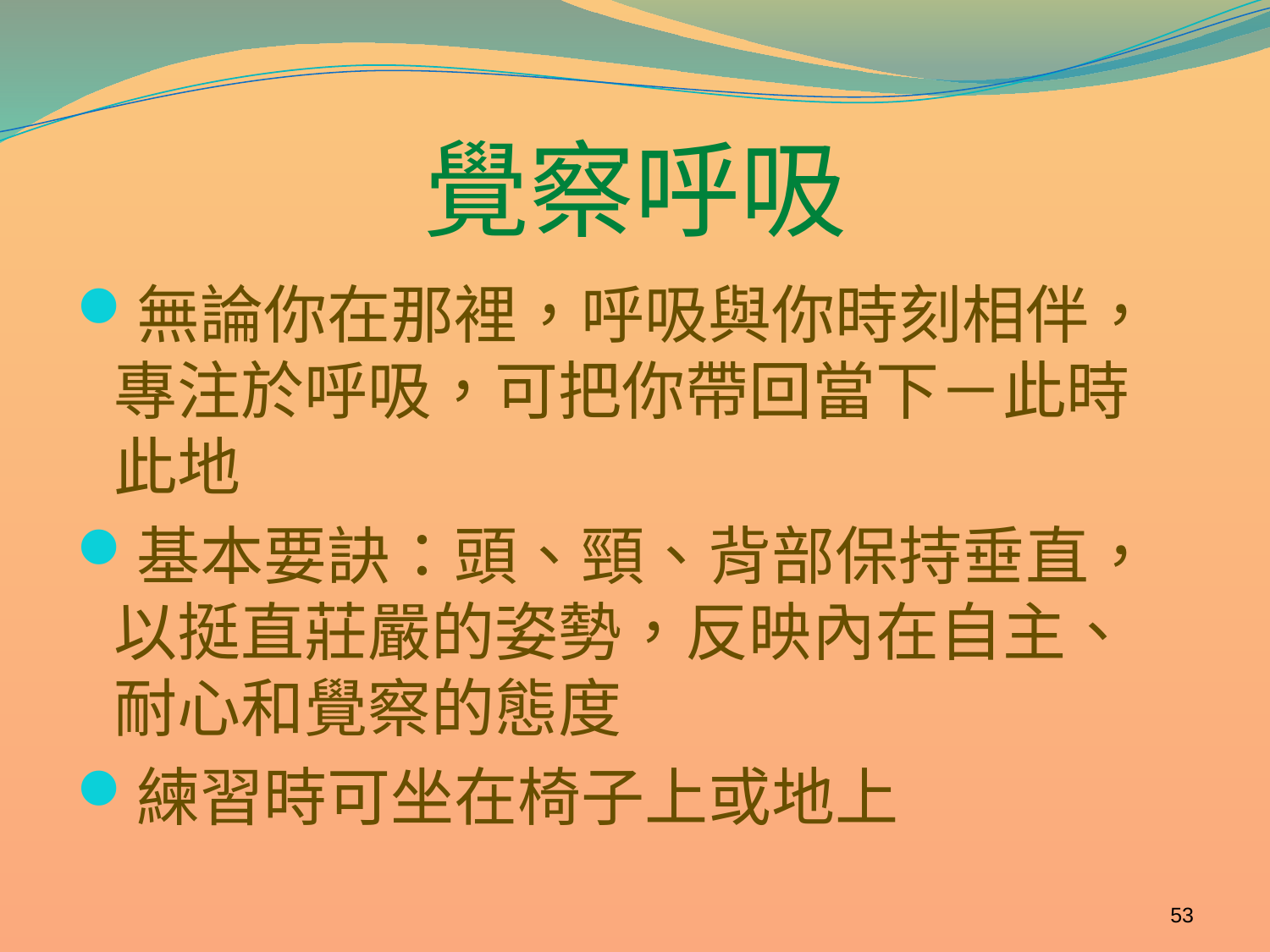

# 覺察呼吸
無論你在那裡，呼吸與你時刻相伴，專注於呼吸，可把你帶回當下－此時此地
基本要訣：頭、頸、背部保持垂直，以挺直莊嚴的姿勢，反映內在自主、耐心和覺察的態度
練習時可坐在椅子上或地上
53